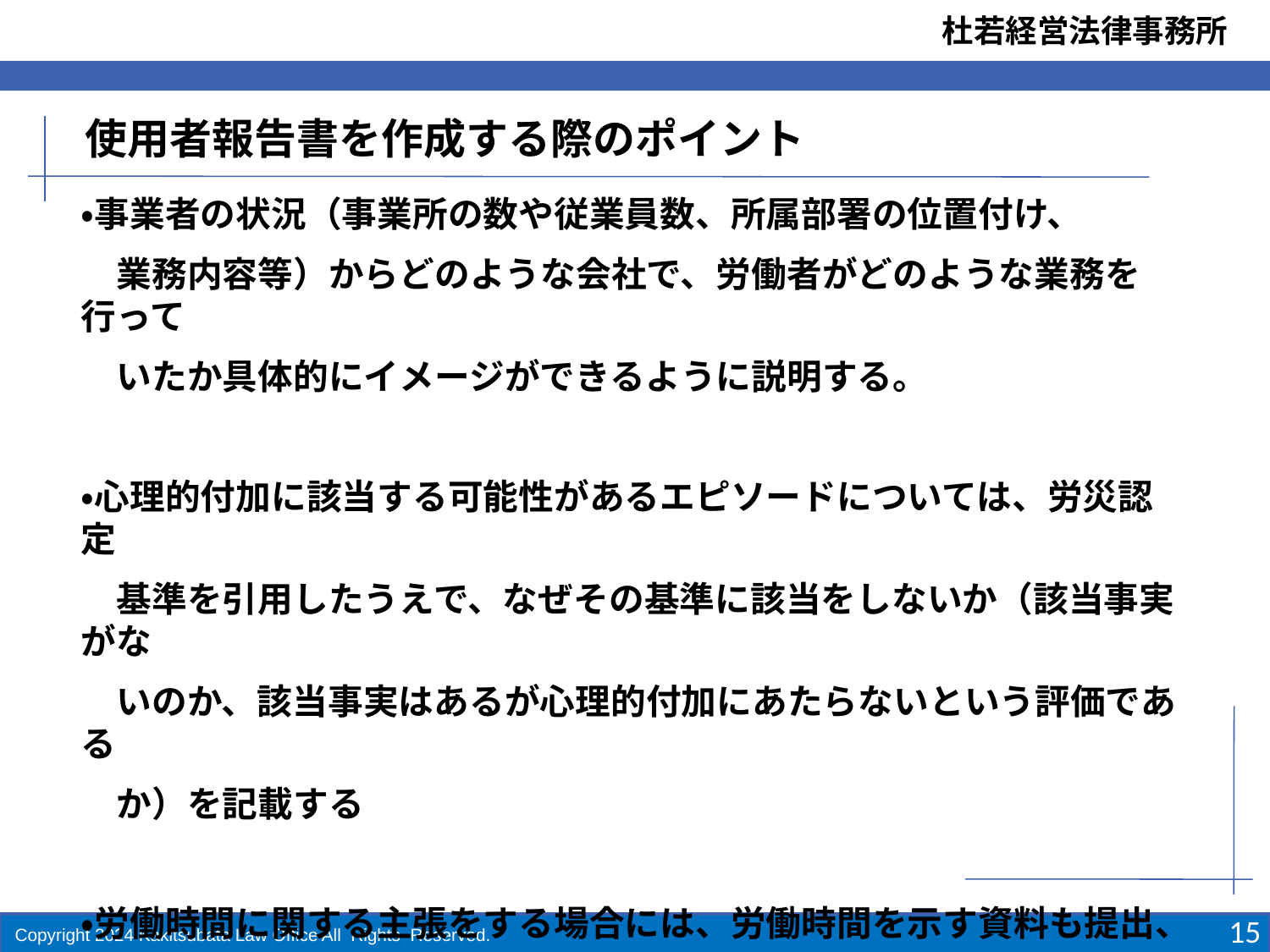

使用者報告書を作成する際のポイント
・事業者の状況（事業所の数や従業員数、所属部署の位置付け、
　業務内容等）からどのような会社で、労働者がどのような業務を行って
　いたか具体的にイメージができるように説明する。

・心理的付加に該当する可能性があるエピソードについては、労災認定
　基準を引用したうえで、なぜその基準に該当をしないか（該当事実がな
　いのか、該当事実はあるが心理的付加にあたらないという評価である
　か）を記載する

・労働時間に関する主張をする場合には、労働時間を示す資料も提出、
　併せてその資料からなぜ会社主張の労働時間となるかも説明する。
15